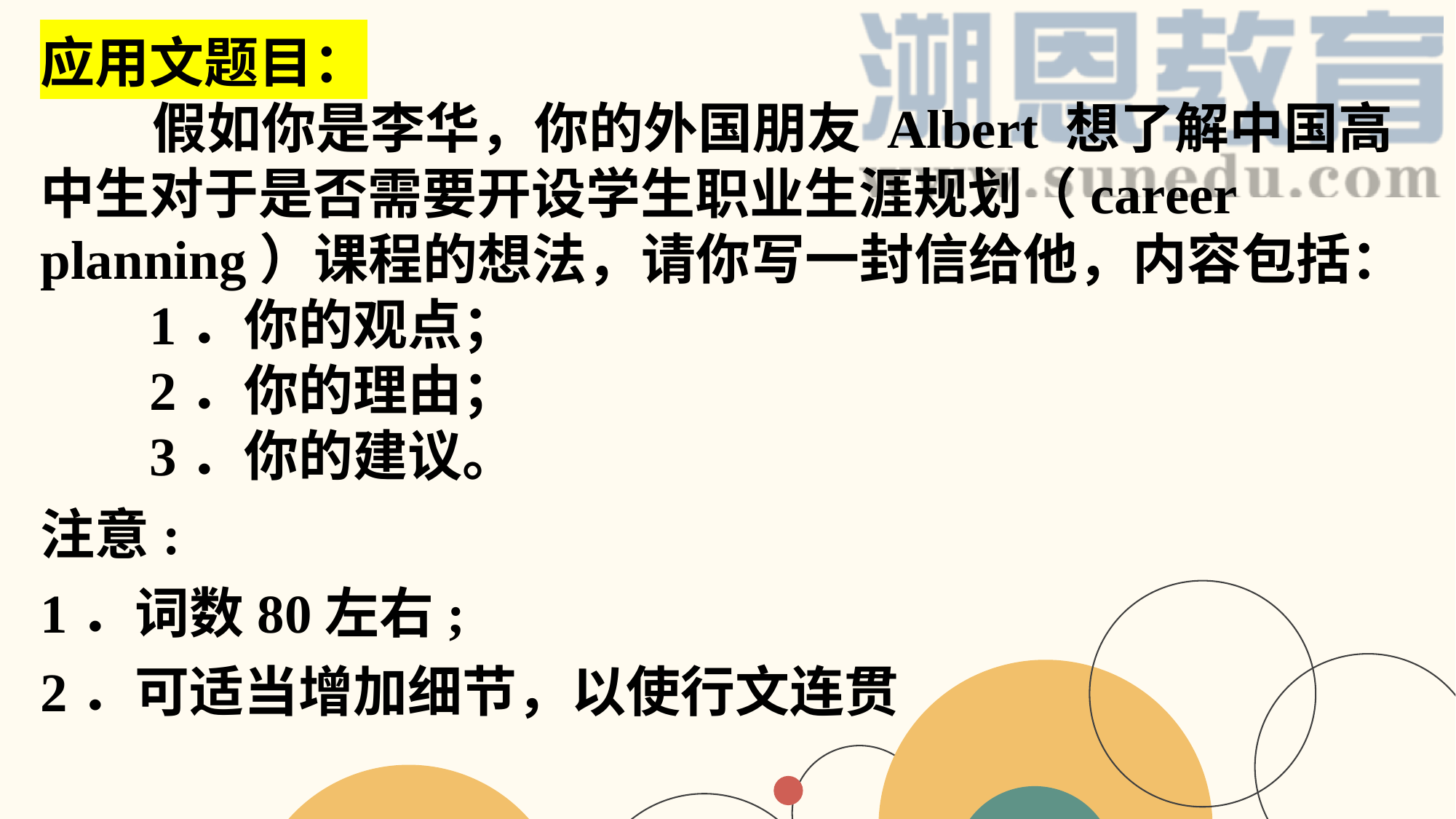

应用文题目：
        假如你是李华，你的外国朋友 Albert 想了解中国高中生对于是否需要开设学生职业生涯规划（career planning）课程的想法，请你写一封信给他，内容包括：
        1．你的观点；
        2．你的理由；
        3．你的建议。
注意:
1．词数80左右;
2．可适当增加细节，以使行文连贯